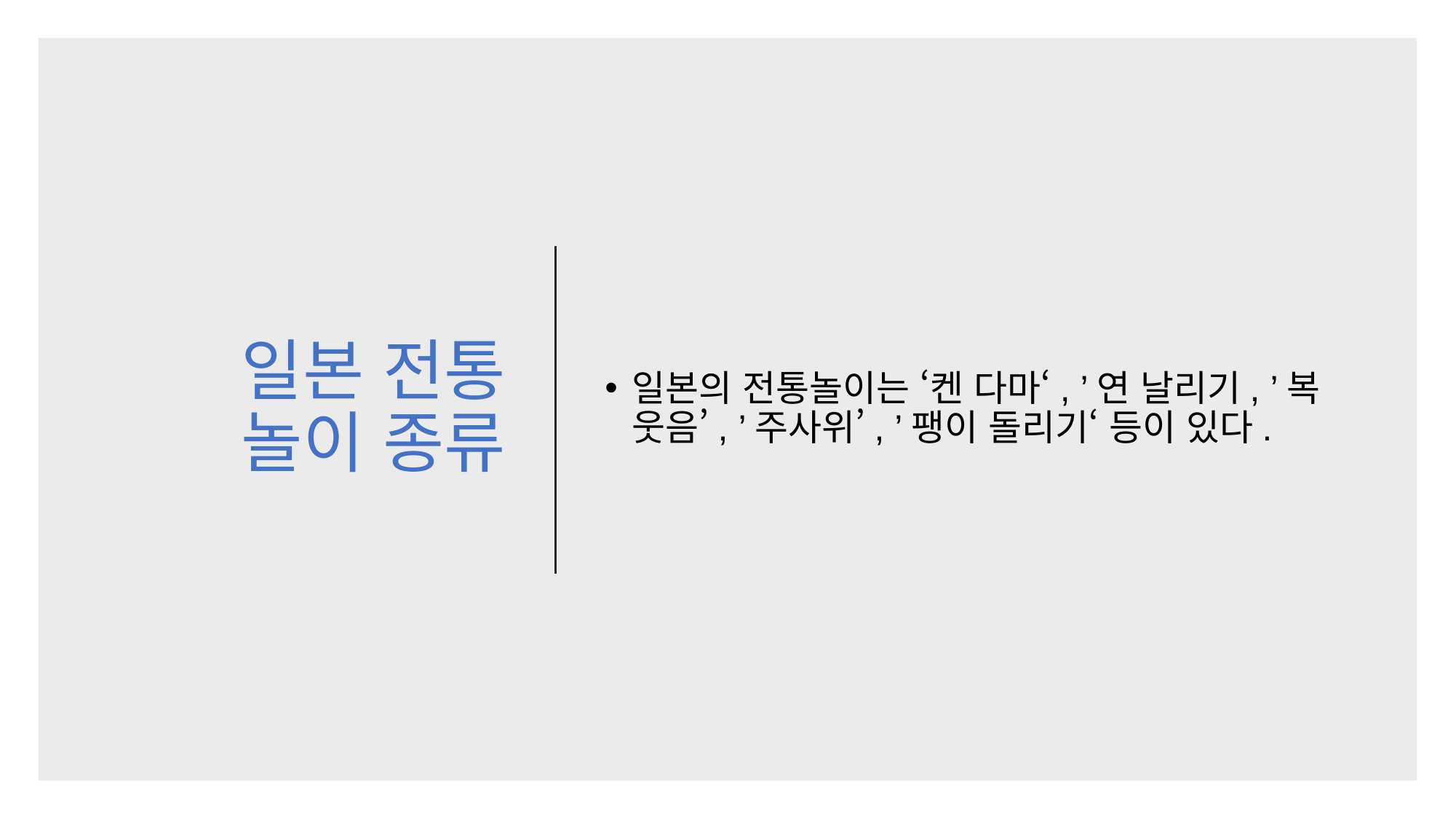

# 일본 전통 놀이 종류
일본의 전통놀이는 ‘켄 다마‘, ’연 날리기, ’복 웃음’, ’주사위’, ’팽이 돌리기‘ 등이 있다.